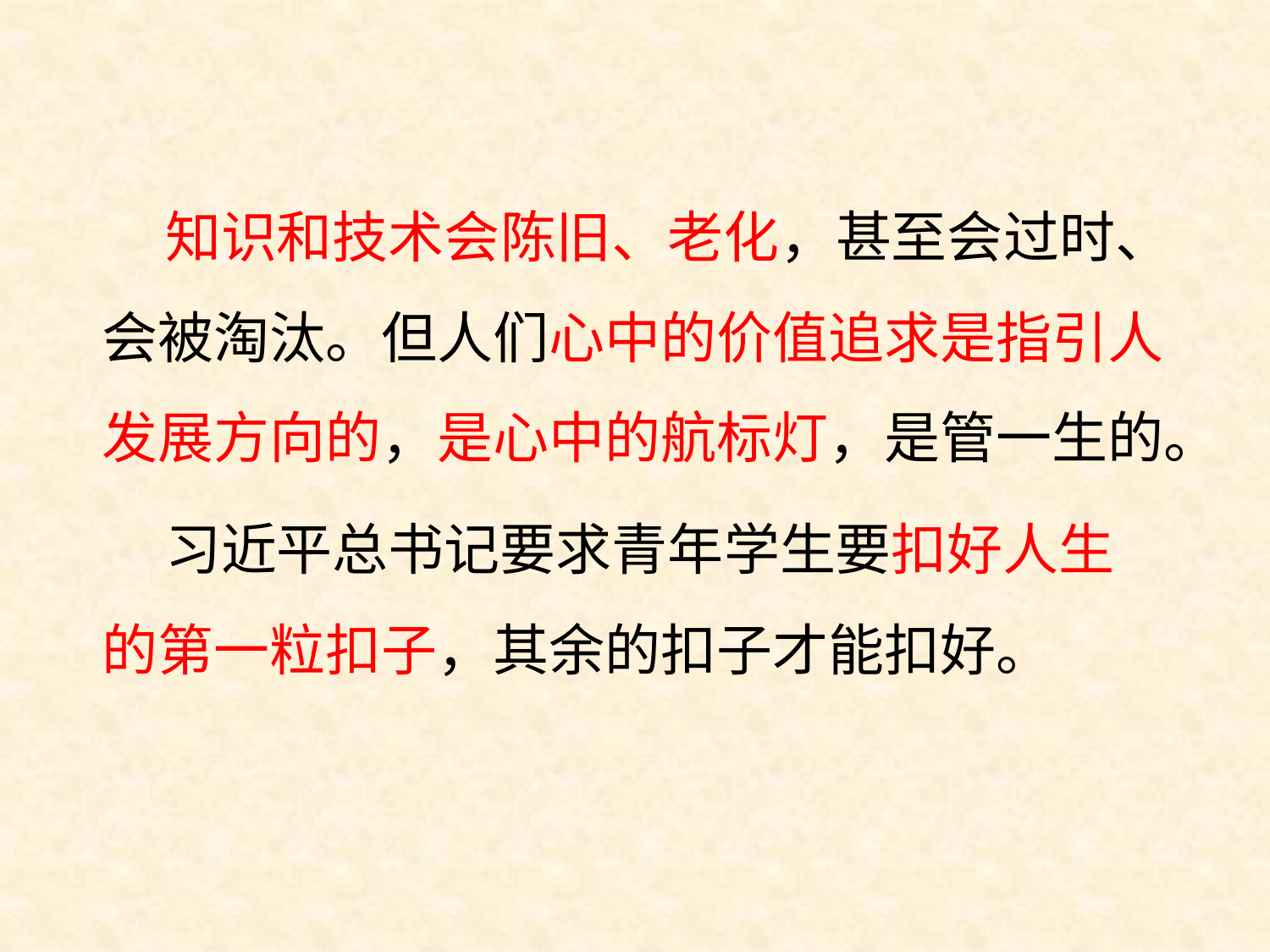

知识和技术会陈旧、老化，甚至会过时、会被淘汰。但人们心中的价值追求是指引人发展方向的，是心中的航标灯，是管一生的。
    习近平总书记要求青年学生要扣好人生的第一粒扣子，其余的扣子才能扣好。
71